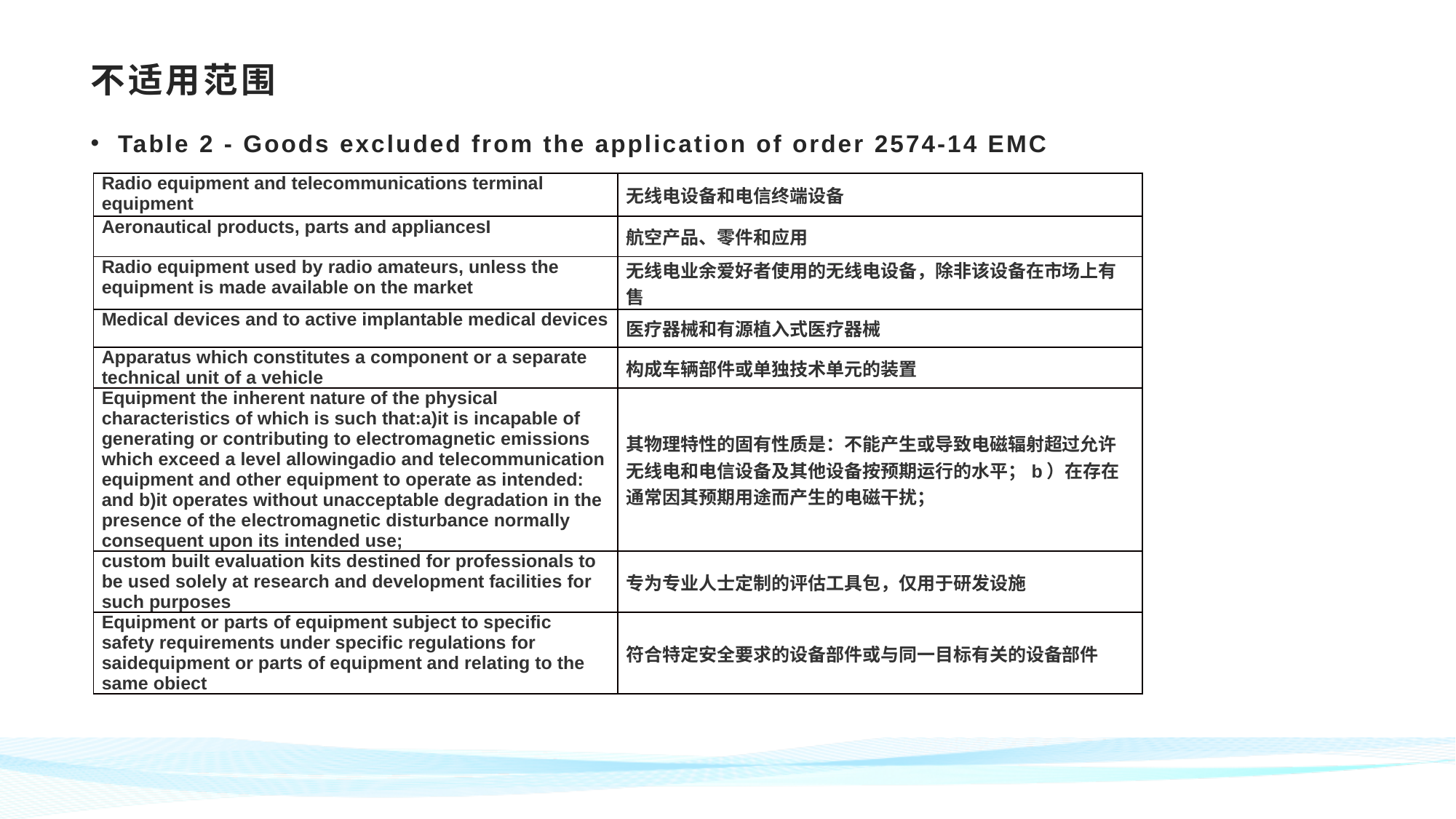

# 不适用范围
Table 2 - Goods excluded from the application of order 2574-14 EMC

| Radio equipment and telecommunications terminal equipment | 无线电设备和电信终端设备 |
| --- | --- |
| Aeronautical products, parts and appliancesI | 航空产品、零件和应用 |
| Radio equipment used by radio amateurs, unless the equipment is made available on the market | 无线电业余爱好者使用的无线电设备，除非该设备在市场上有售 |
| Medical devices and to active implantable medical devices | 医疗器械和有源植入式医疗器械 |
| Apparatus which constitutes a component or a separate technical unit of a vehicle | 构成车辆部件或单独技术单元的装置 |
| Equipment the inherent nature of the physical characteristics of which is such that:a)it is incapable of generating or contributing to electromagnetic emissions which exceed a level allowingadio and telecommunication equipment and other equipment to operate as intended: and b)it operates without unacceptable degradation in the presence of the electromagnetic disturbance normally consequent upon its intended use; | 其物理特性的固有性质是：不能产生或导致电磁辐射超过允许无线电和电信设备及其他设备按预期运行的水平；b）在存在通常因其预期用途而产生的电磁干扰； |
| custom built evaluation kits destined for professionals to be used solely at research and development facilities for such purposes | 专为专业人士定制的评估工具包，仅用于研发设施 |
| Equipment or parts of equipment subject to specific safety requirements under specific regulations for saidequipment or parts of equipment and relating to the same obiect | 符合特定安全要求的设备部件或与同一目标有关的设备部件 |